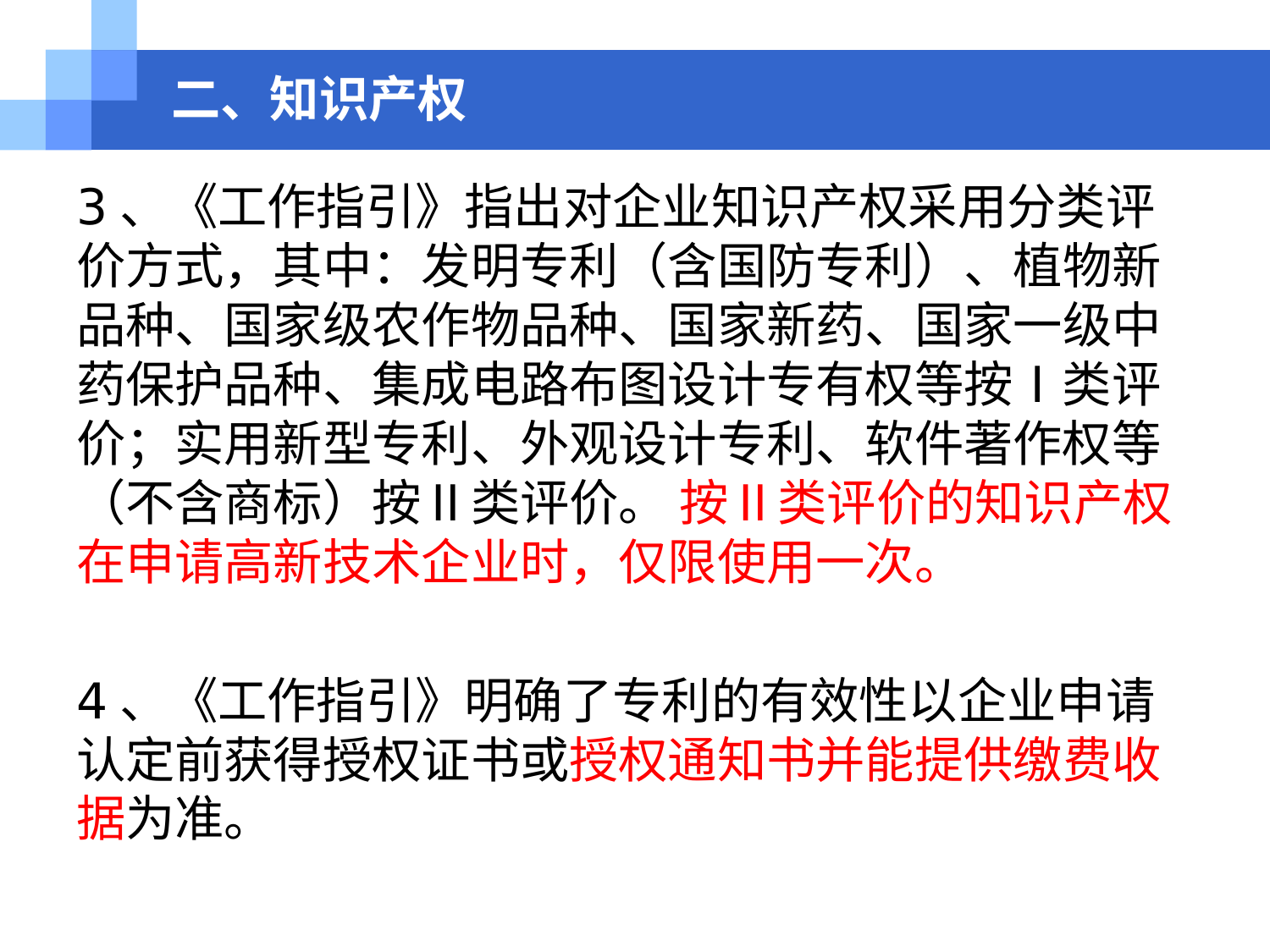

# 二、知识产权
3、《工作指引》指出对企业知识产权采用分类评价方式，其中：发明专利（含国防专利）、植物新品种、国家级农作物品种、国家新药、国家一级中药保护品种、集成电路布图设计专有权等按Ⅰ类评价；实用新型专利、外观设计专利、软件著作权等（不含商标）按Ⅱ类评价。 按Ⅱ类评价的知识产权在申请高新技术企业时，仅限使用一次。

4、《工作指引》明确了专利的有效性以企业申请认定前获得授权证书或授权通知书并能提供缴费收据为准。